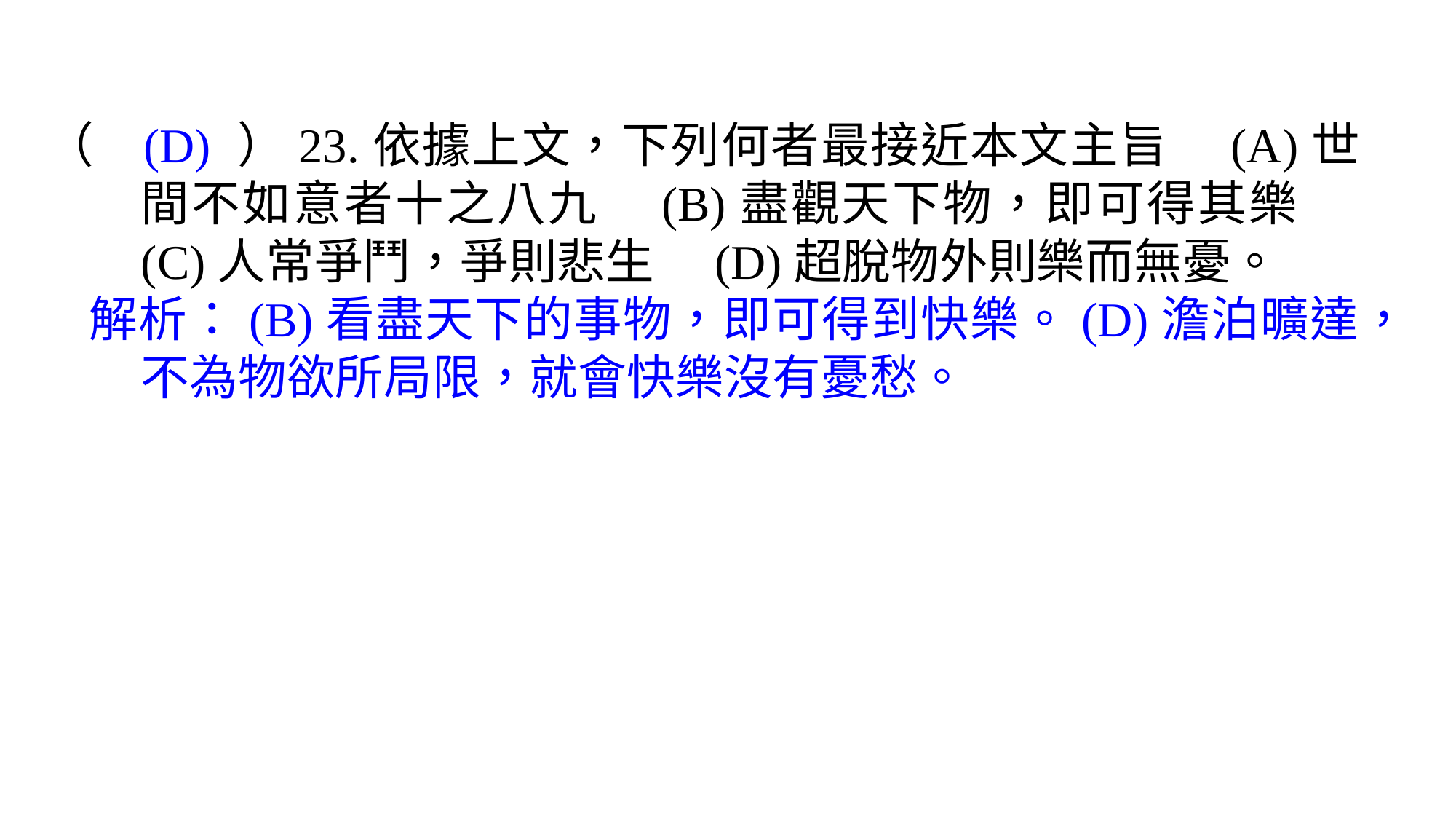

（	(D) ）23.依據上文，下列何者最接近本文主旨　(A)世間不如意者十之八九　(B)盡觀天下物，即可得其樂　(C)人常爭鬥，爭則悲生　(D)超脫物外則樂而無憂。
解析：(B)看盡天下的事物，即可得到快樂。(D)澹泊曠達，不為物欲所局限，就會快樂沒有憂愁。